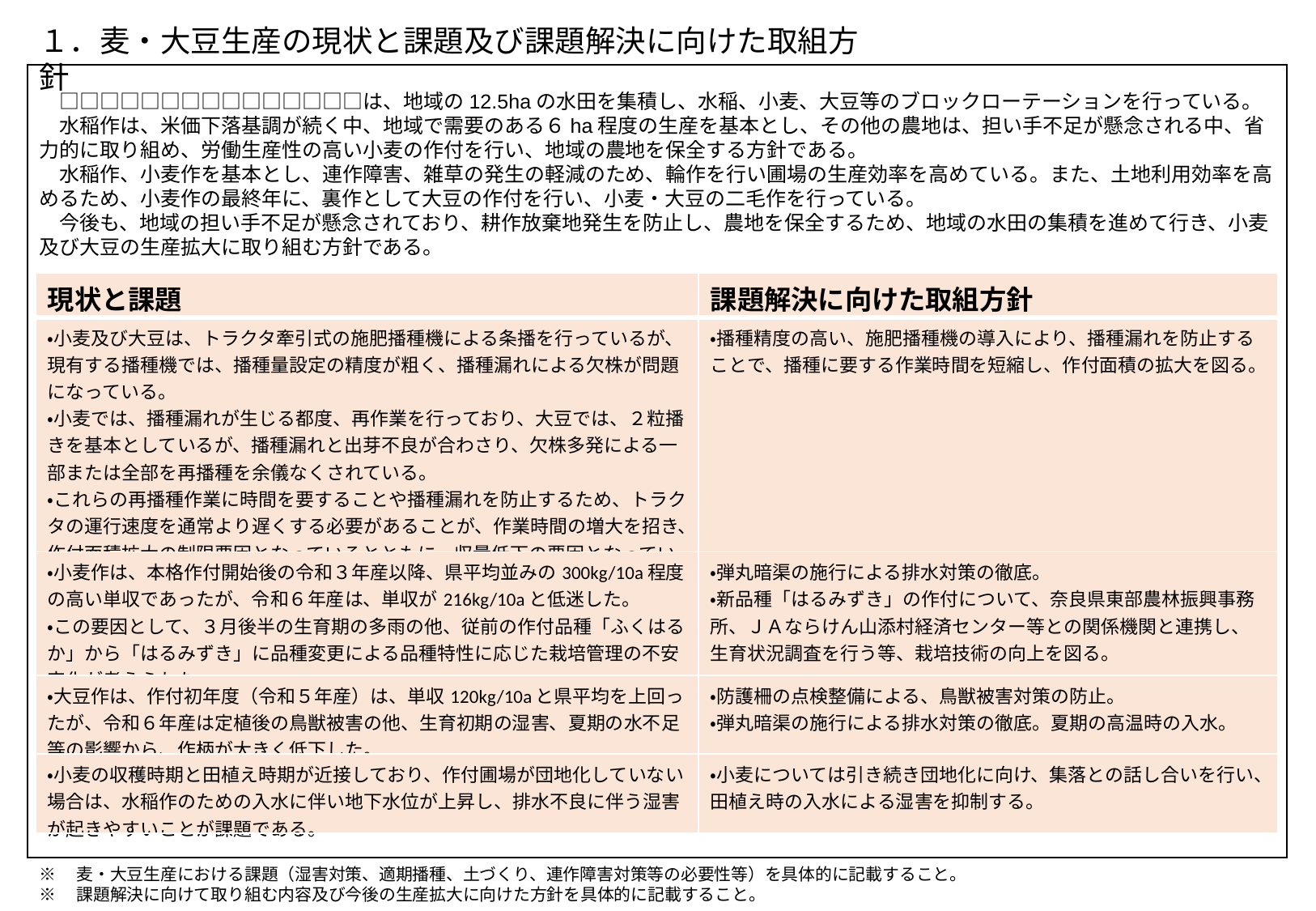

１．麦・大豆生産の現状と課題及び課題解決に向けた取組方針

　□□□□□□□□□□□□□□□は、地域の12.5haの水田を集積し、水稲、小麦、大豆等のブロックローテーションを行っている。
　水稲作は、米価下落基調が続く中、地域で需要のある６ha程度の生産を基本とし、その他の農地は、担い手不足が懸念される中、省力的に取り組め、労働生産性の高い小麦の作付を行い、地域の農地を保全する方針である。
　水稲作、小麦作を基本とし、連作障害、雑草の発生の軽減のため、輪作を行い圃場の生産効率を高めている。また、土地利用効率を高めるため、小麦作の最終年に、裏作として大豆の作付を行い、小麦・大豆の二毛作を行っている。
　今後も、地域の担い手不足が懸念されており、耕作放棄地発生を防止し、農地を保全するため、地域の水田の集積を進めて行き、小麦及び大豆の生産拡大に取り組む方針である。
| 現状と課題 | 課題解決に向けた取組方針 |
| --- | --- |
| ・小麦及び大豆は、トラクタ牽引式の施肥播種機による条播を行っているが、現有する播種機では、播種量設定の精度が粗く、播種漏れによる欠株が問題になっている。 ・小麦では、播種漏れが生じる都度、再作業を行っており、大豆では、２粒播きを基本としているが、播種漏れと出芽不良が合わさり、欠株多発による一部または全部を再播種を余儀なくされている。 ・これらの再播種作業に時間を要することや播種漏れを防止するため、トラクタの運行速度を通常より遅くする必要があることが、作業時間の増大を招き、作付面積拡大の制限要因となっているとともに、収量低下の要因となっている。 | ・播種精度の高い、施肥播種機の導入により、播種漏れを防止することで、播種に要する作業時間を短縮し、作付面積の拡大を図る。 |
| ・小麦作は、本格作付開始後の令和３年産以降、県平均並みの300kg/10a程度の高い単収であったが、令和６年産は、単収が216kg/10aと低迷した。 ・この要因として、３月後半の生育期の多雨の他、従前の作付品種「ふくはるか」から「はるみずき」に品種変更による品種特性に応じた栽培管理の不安定化が考えられた。 | ・弾丸暗渠の施行による排水対策の徹底。 ・新品種「はるみずき」の作付について、奈良県東部農林振興事務所、ＪＡならけん山添村経済センター等との関係機関と連携し、生育状況調査を行う等、栽培技術の向上を図る。 |
| ・大豆作は、作付初年度（令和５年産）は、単収120kg/10aと県平均を上回ったが、令和６年産は定植後の鳥獣被害の他、生育初期の湿害、夏期の水不足等の影響から、作柄が大きく低下した。 | ・防護柵の点検整備による、鳥獣被害対策の防止。 ・弾丸暗渠の施行による排水対策の徹底。夏期の高温時の入水。 |
| ・小麦の収穫時期と田植え時期が近接しており、作付圃場が団地化していない場合は、水稲作のための入水に伴い地下水位が上昇し、排水不良に伴う湿害が起きやすいことが課題である。 | ・小麦については引き続き団地化に向け、集落との話し合いを行い、田植え時の入水による湿害を抑制する。 |
※　麦・大豆生産における課題（湿害対策、適期播種、土づくり、連作障害対策等の必要性等）を具体的に記載すること。
※　課題解決に向けて取り組む内容及び今後の生産拡大に向けた方針を具体的に記載すること。